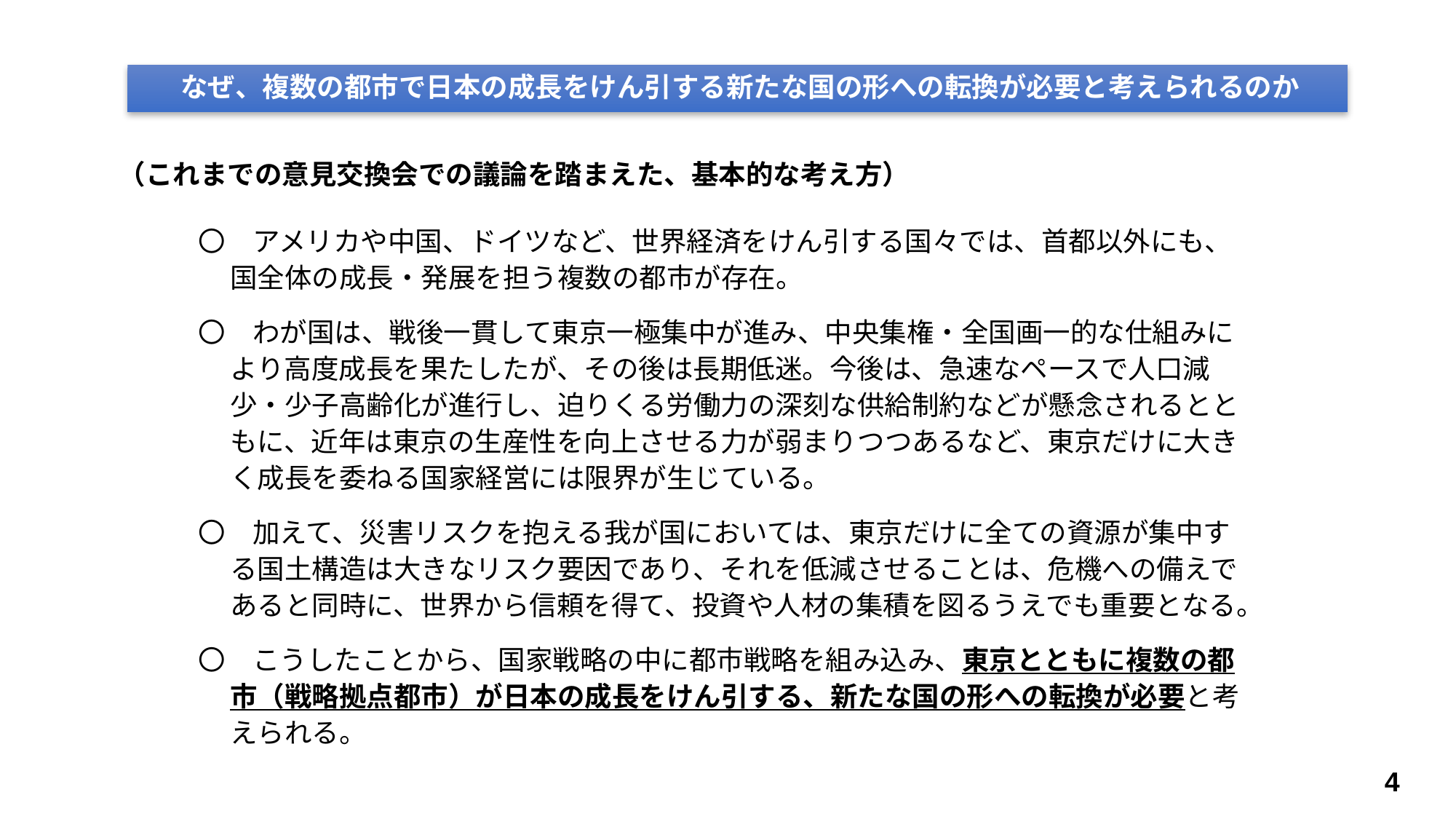

なぜ、複数の都市で日本の成長をけん引する新たな国の形への転換が必要と考えられるのか
（これまでの意見交換会での議論を踏まえた、基本的な考え方）
〇　アメリカや中国、ドイツなど、世界経済をけん引する国々では、首都以外にも、国全体の成長・発展を担う複数の都市が存在。
〇　わが国は、戦後一貫して東京一極集中が進み、中央集権・全国画一的な仕組みにより高度成長を果たしたが、その後は長期低迷。今後は、急速なペースで人口減少・少子高齢化が進行し、迫りくる労働力の深刻な供給制約などが懸念されるとともに、近年は東京の生産性を向上させる力が弱まりつつあるなど、東京だけに大きく成長を委ねる国家経営には限界が生じている。
〇　加えて、災害リスクを抱える我が国においては、東京だけに全ての資源が集中する国土構造は大きなリスク要因であり、それを低減させることは、危機への備えであると同時に、世界から信頼を得て、投資や人材の集積を図るうえでも重要となる。
〇　こうしたことから、国家戦略の中に都市戦略を組み込み、東京とともに複数の都市（戦略拠点都市）が日本の成長をけん引する、新たな国の形への転換が必要と考えられる。
4